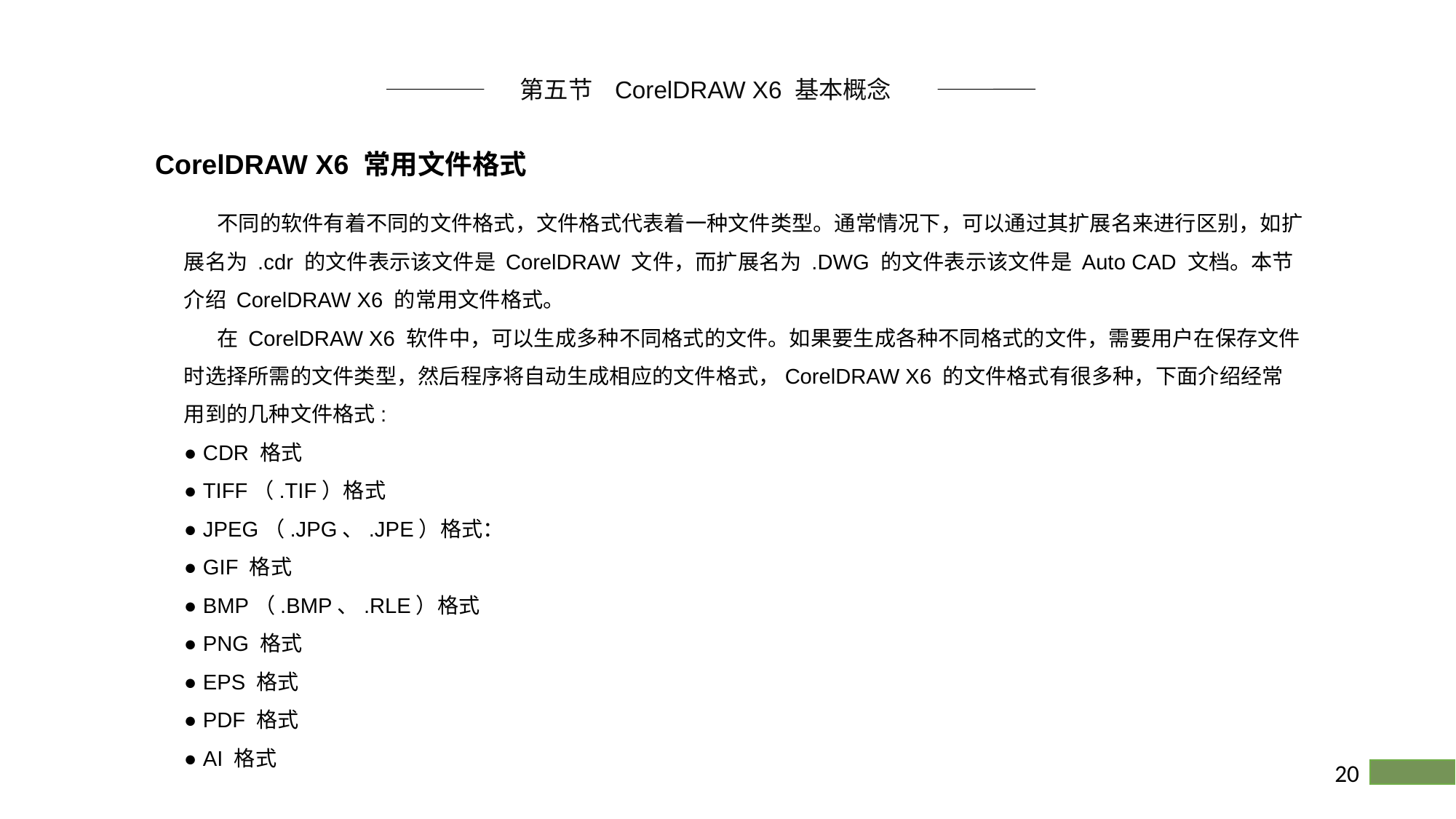

第五节   CorelDRAW X6 基本概念
CorelDRAW X6 常用文件格式
      不同的软件有着不同的文件格式，文件格式代表着一种文件类型。通常情况下，可以通过其扩展名来进行区别，如扩展名为 .cdr 的文件表示该文件是 CorelDRAW 文件，而扩展名为 .DWG 的文件表示该文件是 Auto CAD 文档。本节介绍 CorelDRAW X6 的常用文件格式。
      在 CorelDRAW X6 软件中，可以生成多种不同格式的文件。如果要生成各种不同格式的文件，需要用户在保存文件时选择所需的文件类型，然后程序将自动生成相应的文件格式，CorelDRAW X6 的文件格式有很多种，下面介绍经常用到的几种文件格式:
● CDR 格式
● TIFF（.TIF）格式
● JPEG（.JPG、.JPE）格式：
● GIF 格式
● BMP（.BMP、.RLE）格式
● PNG 格式
● EPS 格式
● PDF 格式
● AI 格式
20